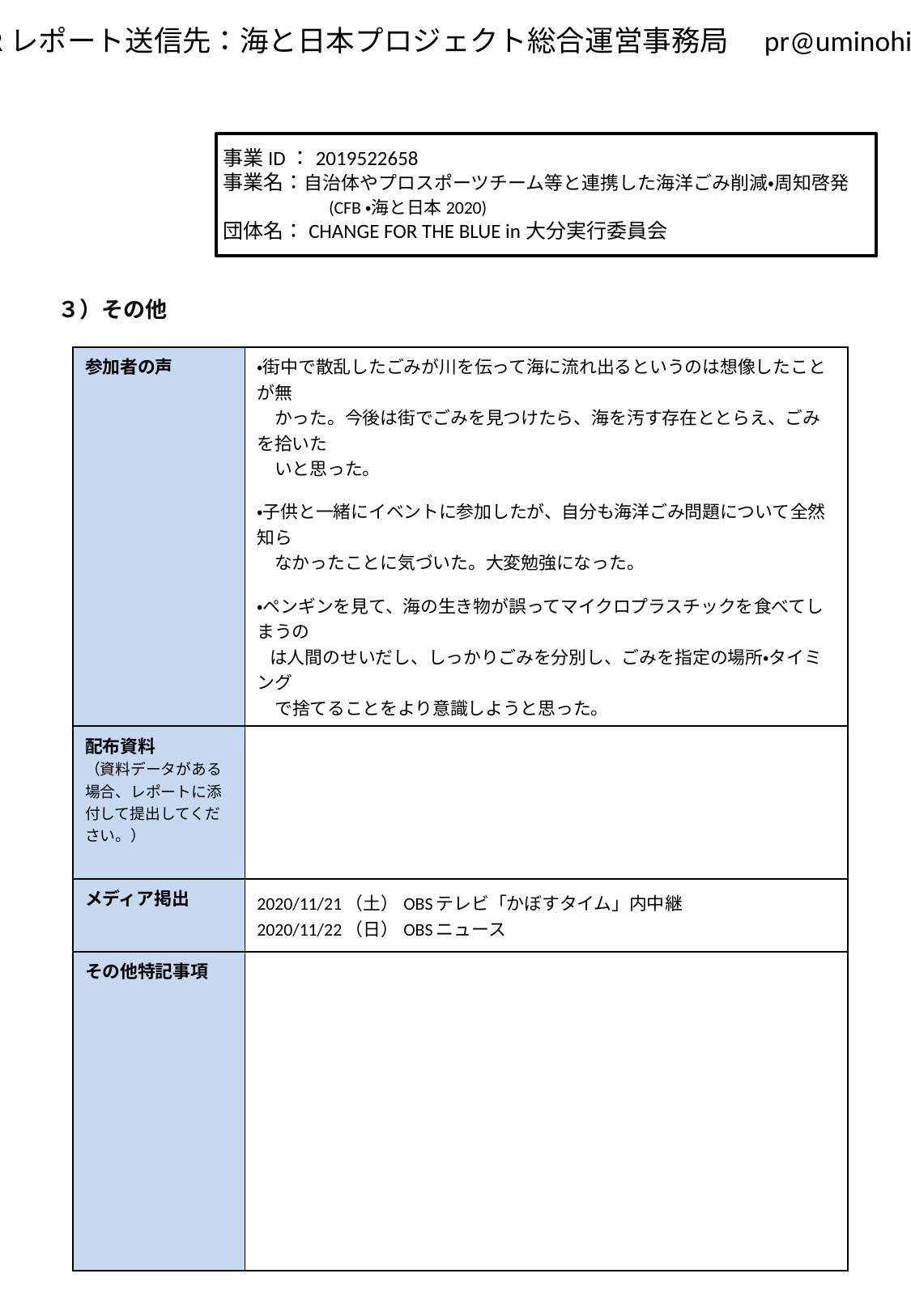

事業ID：2019522658
事業名：自治体やプロスポーツチーム等と連携した海洋ごみ削減・周知啓発
　　　　　(CFB・海と日本2020)
団体名：CHANGE FOR THE BLUE in大分実行委員会
３）その他
| 参加者の声 | ・街中で散乱したごみが川を伝って海に流れ出るというのは想像したことが無 　かった。今後は街でごみを見つけたら、海を汚す存在ととらえ、ごみを拾いた 　いと思った。 ・子供と一緒にイベントに参加したが、自分も海洋ごみ問題について全然知ら 　なかったことに気づいた。大変勉強になった。 ・ペンギンを見て、海の生き物が誤ってマイクロプラスチックを食べてしまうの は人間のせいだし、しっかりごみを分別し、ごみを指定の場所・タイミング 　で捨てることをより意識しようと思った。 |
| --- | --- |
| 配布資料 （資料データがある場合、レポートに添付して提出してください。） |  |
| メディア掲出 | 2020/11/21（土）OBSテレビ「かぼすタイム」内中継 2020/11/22（日）OBSニュース |
| その他特記事項 |  |